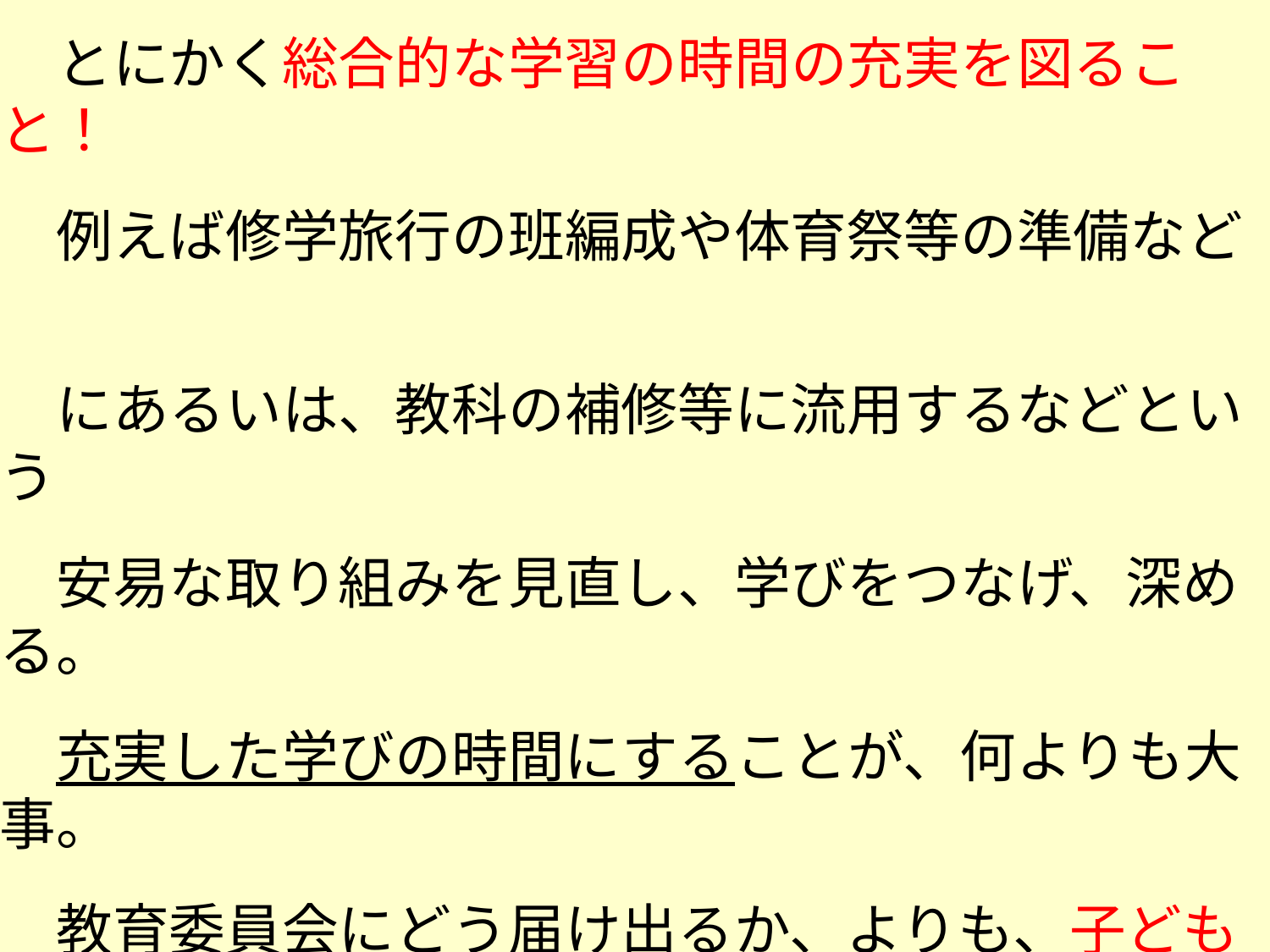

とにかく総合的な学習の時間の充実を図ること！

　例えば修学旅行の班編成や体育祭等の準備など

　にあるいは、教科の補修等に流用するなどという

　安易な取り組みを見直し、学びをつなげ、深める。

　充実した学びの時間にすることが、何よりも大事。

　教育委員会にどう届け出るか、よりも、子ども

　たちの学びを実質的に深めることが大事です。

　では、具体的には、他にどうしたらいいのでしょう。